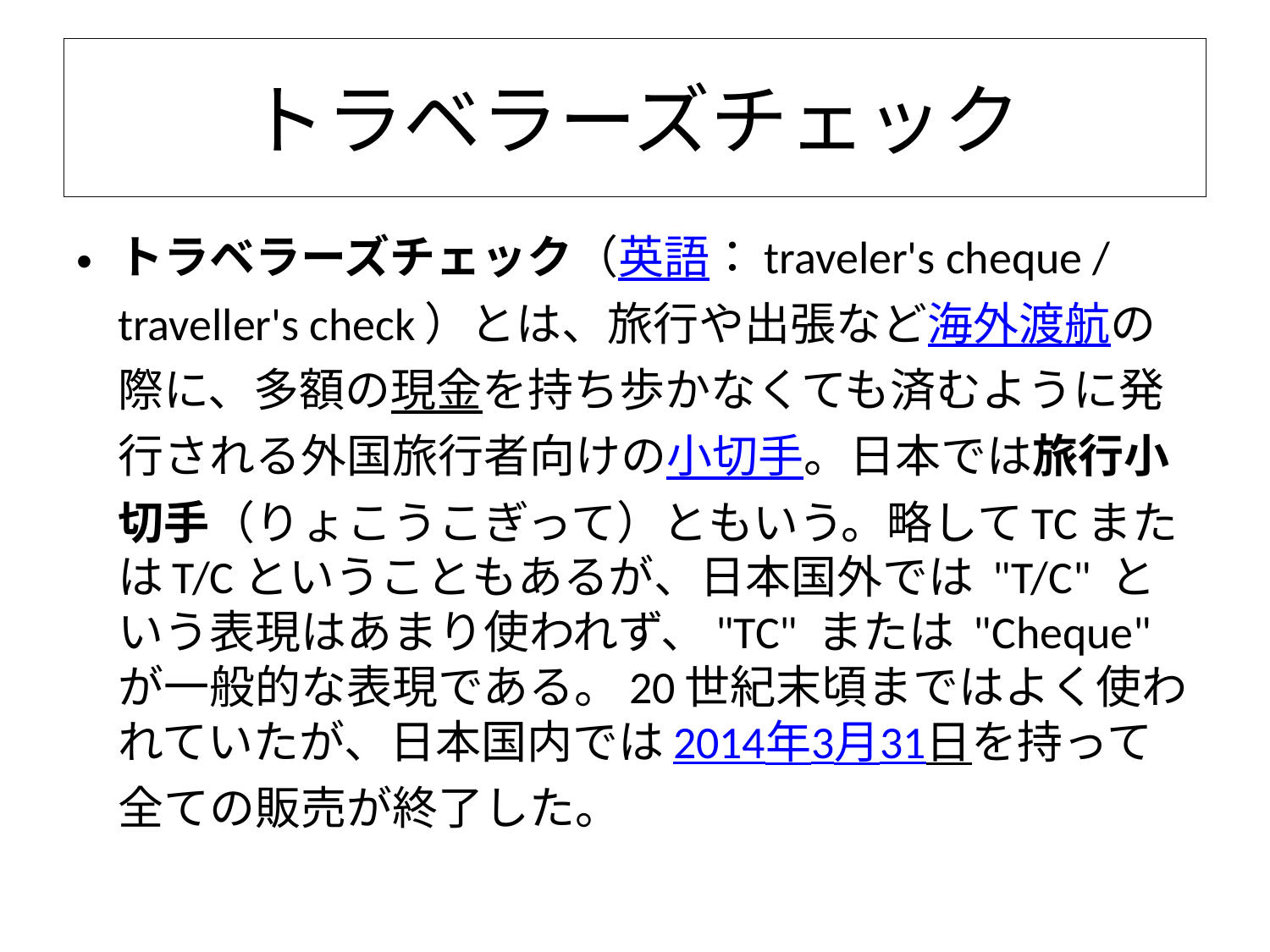

# トラベラーズチェック
トラベラーズチェック（英語：traveler's cheque / traveller's check）とは、旅行や出張など海外渡航の際に、多額の現金を持ち歩かなくても済むように発行される外国旅行者向けの小切手。日本では旅行小切手（りょこうこぎって）ともいう。略してTCまたはT/Cということもあるが、日本国外では "T/C" という表現はあまり使われず、"TC" または "Cheque" が一般的な表現である。20世紀末頃まではよく使われていたが、日本国内では2014年3月31日を持って全ての販売が終了した。